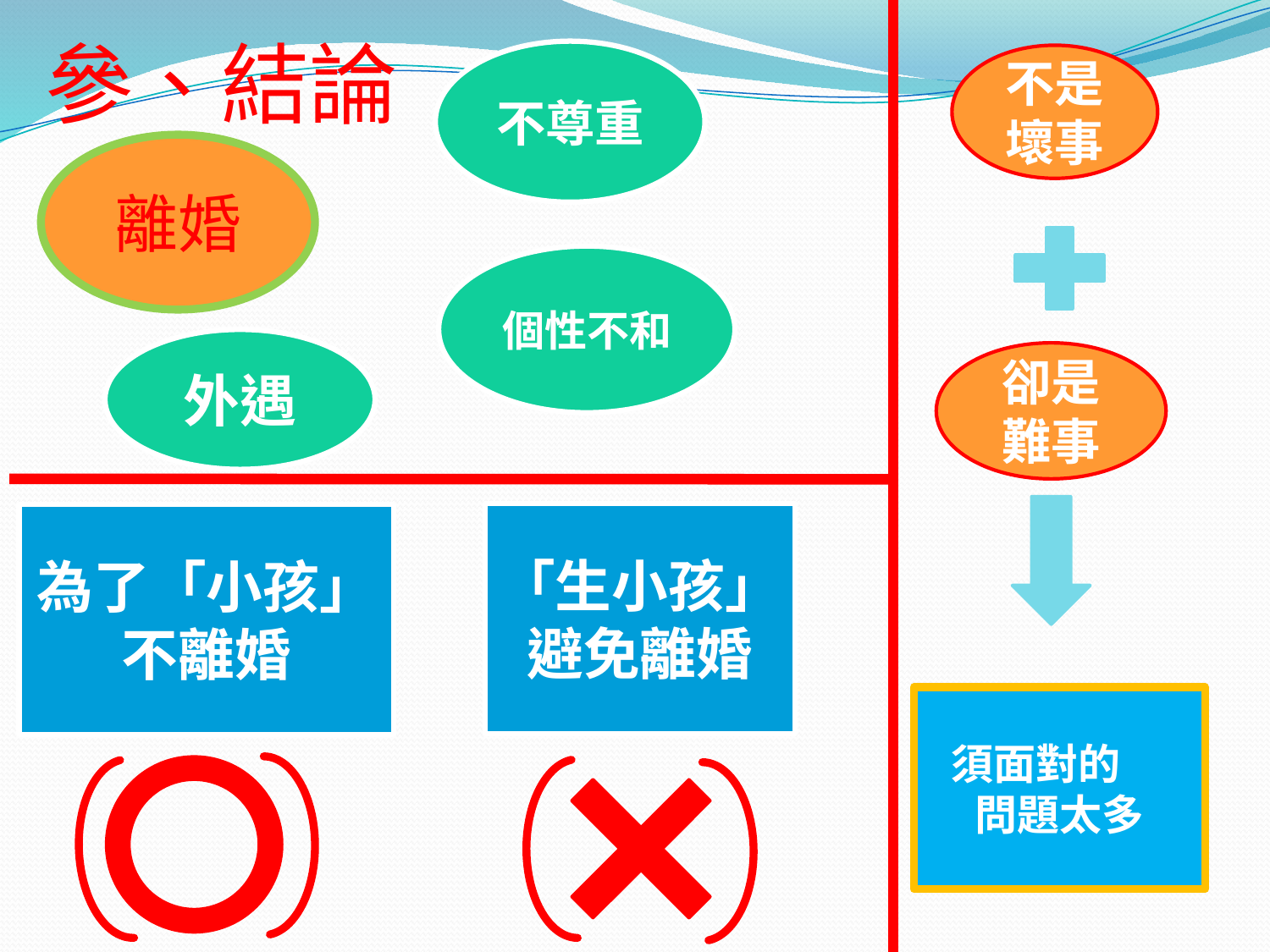

# 參、結論
不尊重
不是壞事
離婚

個性不和
外遇
卻是難事
「生小孩」
避免離婚
為了「小孩」
不離婚

須面對的      問題太多